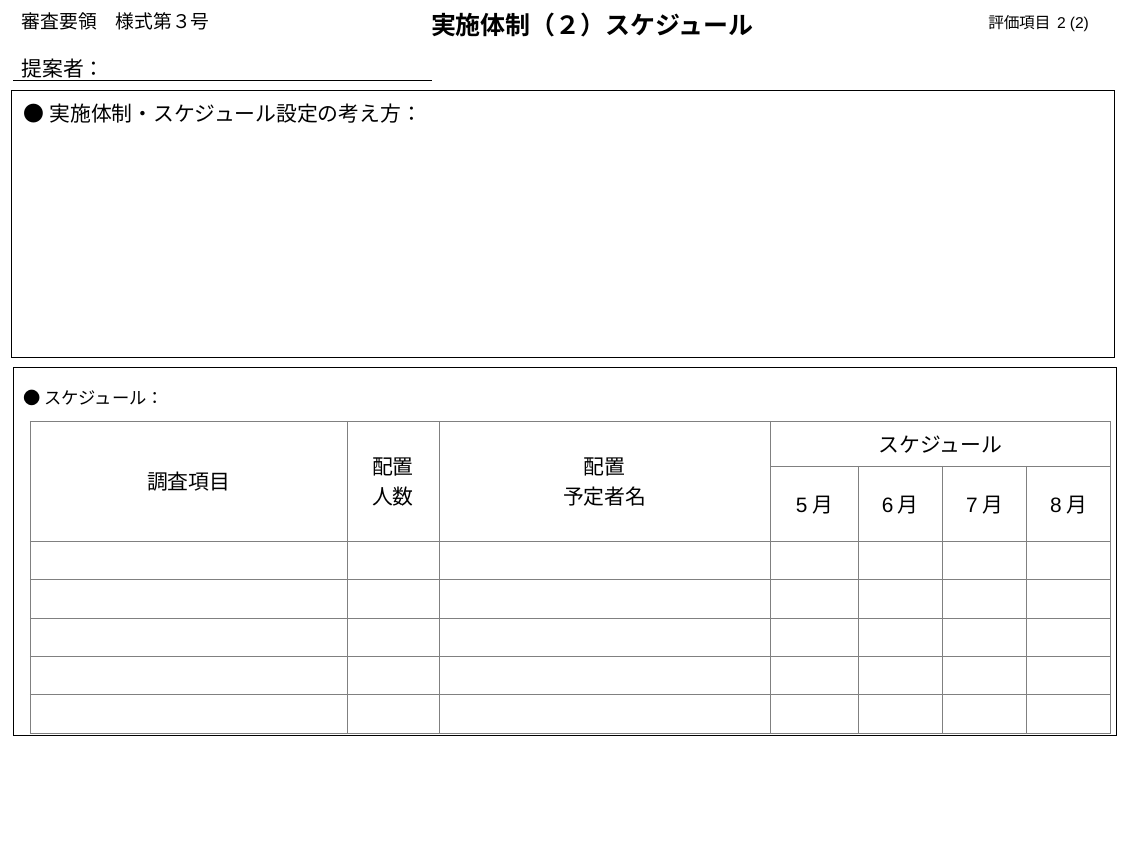

実施体制（２）スケジュール
審査要領　様式第３号
評価項目 2 (2)
提案者：

●実施体制・スケジュール設定の考え方：

●スケジュール：

| 調査項目 | 配置 人数 | 配置 予定者名 | スケジュール |  |  |  |
| --- | --- | --- | --- | --- | --- | --- |
|  |  |  | 5月 | 6月 | 7月 | 8月 |
|  |  |  |  |  |  |  |
|  |  |  |  |  |  |  |
|  |  |  |  |  |  |  |
|  |  |  |  |  |  |  |
|  |  |  |  |  |  |  |